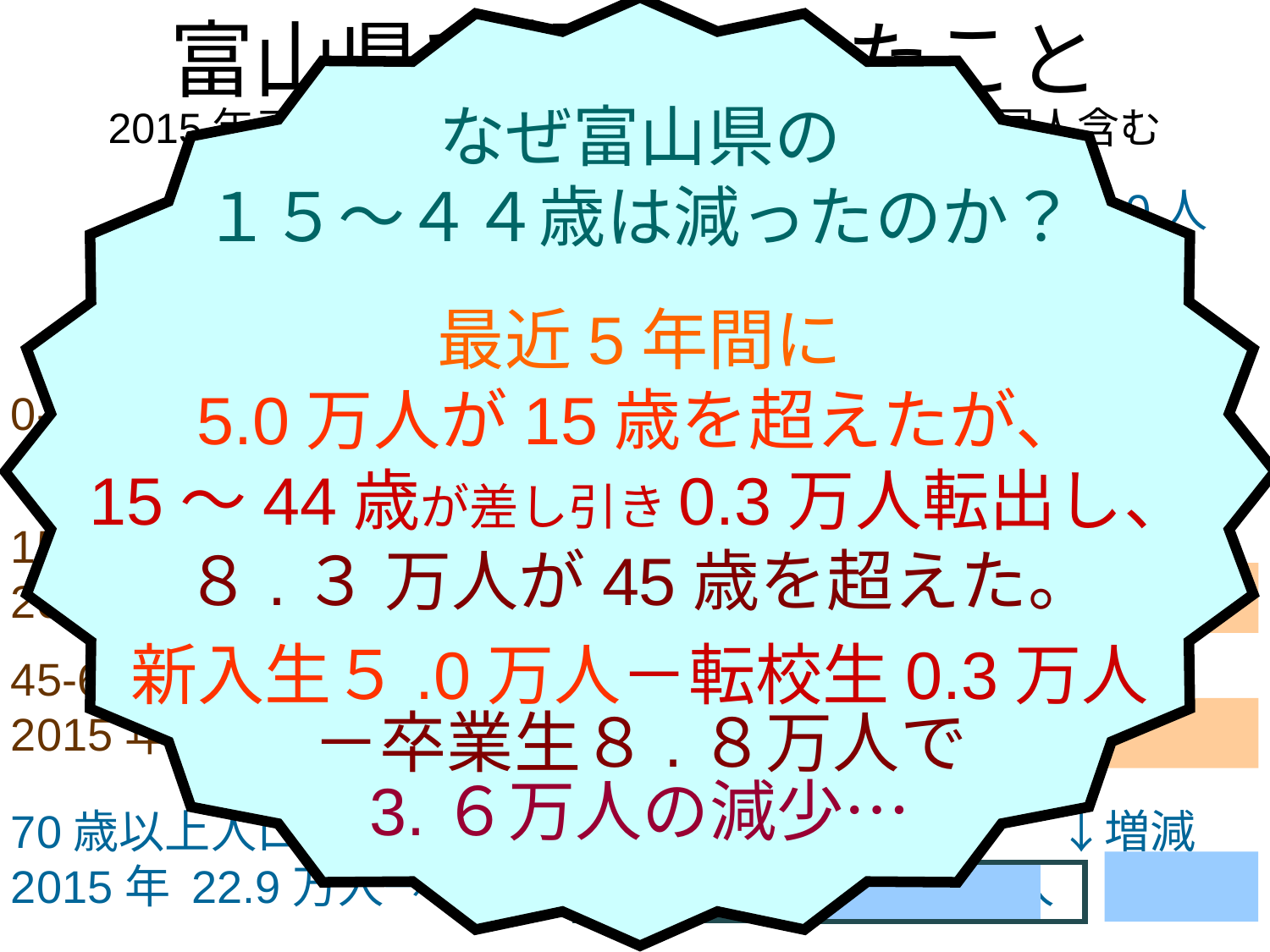

なぜ富山県の
１５～４４歳は減ったのか？

最近5年間に
5.0万人が15歳を超えたが、
15～44歳が差し引き0.3万人転出し、
８.３ 万人が45歳を超えた。
新入生５.0万人－転校生0.3万人
－卒業生８.８万人で
3.６万人の減少…
富山県で起きていたこと
2015年元旦→2020年元旦 住民票基準､居住外国人含む
　　総人口：2015.1.1 → 2020.1.1　△２９,７０0人
0-14歳人口の増減：　　　　　　　↓絶対数　　　↓増減
2015年 13.4万人→20年 12.1万人　△13,100人  △10％
15-44歳人口の増減：　　　　　　↓絶対数　　　↓増減
2015年 36.0万人→20年 32.4万人　△36,100人  △10％
45-69歳人口の増減：　　　　　　↓絶対数　　　↓増減
2015年 36.3万人→20年 35.2万人  △11,100人    △3％
70歳以上人口の増減：　　　　  　↓絶対数　　　↓増減
2015年 22.9万人→20年 26.0万人 　+31,000人　+13％

人口はゆっくりと減少を続けている
このまま続けば５0年で15～４4歳がゼロ！になるペースの、急速な減少